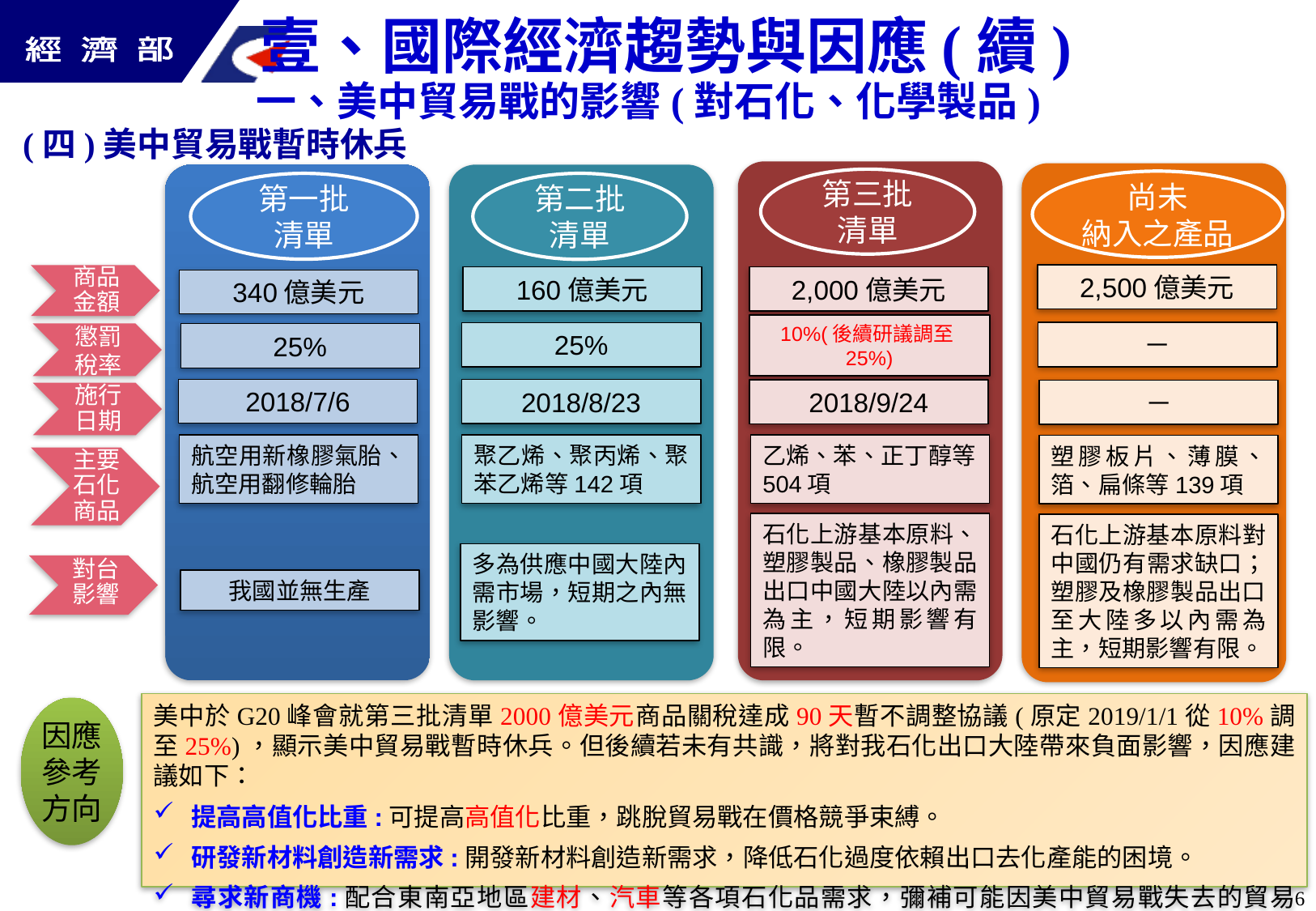

壹、國際經濟趨勢與因應(續)
一、美中貿易戰的影響(對石化、化學製品)
(四)美中貿易戰暫時休兵

第三批
清單
尚未
納入之產品
第一批
清單
第二批
清單
2,500億美元
160億美元
2,000億美元
340億美元
航空用新橡膠氣胎、航空用翻修輪胎
聚乙烯、聚丙烯、聚苯乙烯等142項
乙烯、苯、正丁醇等504項
塑膠板片、薄膜、箔、扁條等139項
我國並無生產
石化上游基本原料、塑膠製品、橡膠製品出口中國大陸以內需為主，短期影響有限。
石化上游基本原料對中國仍有需求缺口；塑膠及橡膠製品出口至大陸多以內需為主，短期影響有限。
多為供應中國大陸內需市場，短期之內無影響。
－
25%
25%
10%(後續研議調至25%)
2018/9/24
2018/7/6
－
2018/8/23

商品金額

懲罰
稅率
施行日期

主要石化商品
對台影響

美中於G20峰會就第三批清單2000億美元商品關稅達成90天暫不調整協議(原定2019/1/1從10%調至25%)，顯示美中貿易戰暫時休兵。但後續若未有共識，將對我石化出口大陸帶來負面影響，因應建議如下：
提高高值化比重:可提高高值化比重，跳脫貿易戰在價格競爭束縛。
研發新材料創造新需求:開發新材料創造新需求，降低石化過度依賴出口去化產能的困境。
尋求新商機:配合東南亞地區建材、汽車等各項石化品需求，彌補可能因美中貿易戰失去的貿易量。

因應
參考
方向